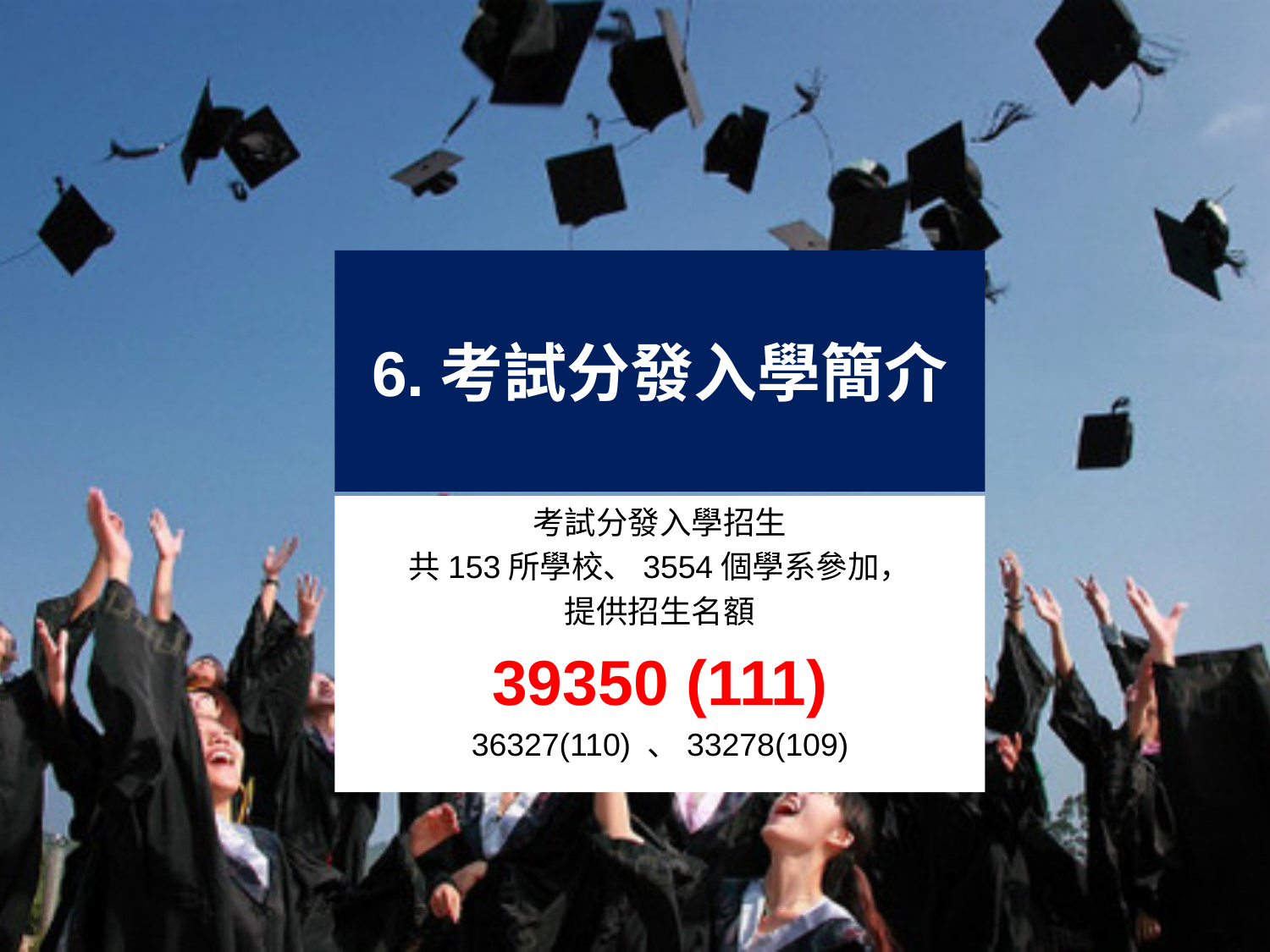

6.考試分發入學簡介

考試分發入學招生
共153所學校、3554個學系參加，
提供招生名額
39350 (111)
36327(110) 、33278(109)